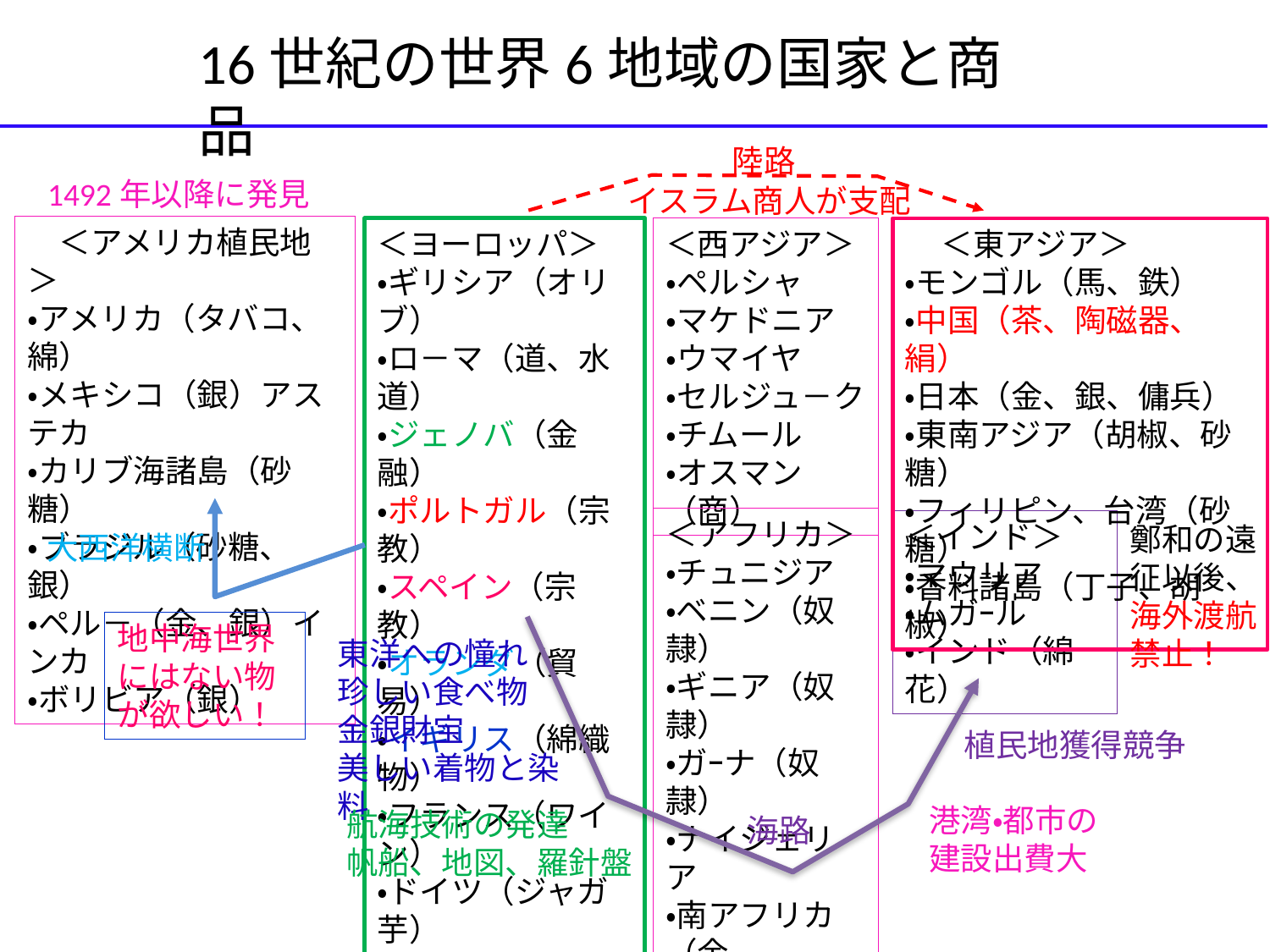

16世紀の世界6地域の国家と商品
陸路
1492年以降に発見

　＜アメリカ植民地＞
・アメリカ（タバコ、綿）
・メキシコ（銀）アステカ
・カリブ海諸島（砂糖）
・ブラジル（砂糖、銀）
・ペル－（金、銀）インカ
・ボリビア（銀）
＜ヨーロッパ＞
・ギリシア（オリブ）
・ロ－マ（道、水道）
・ジェノバ（金融）
・ポルトガル（宗教）
・スペイン（宗教）
・オランダ（貿易）
・イギリス（綿織物）
・フランス（ワイン）
・ドイツ（ジャガ芋）
＜西アジア＞
・ペルシャ
・マケドニア
・ウマイヤ
・セルジュ－ク
・チムール
・オスマン（商）
    ＜東アジア＞
・モンゴル（馬、鉄）
・中国（茶、陶磁器、絹）
・日本（金、銀、傭兵）
・東南アジア（胡椒、砂糖）
・フィリピン、台湾（砂糖）
・香料諸島（丁子、胡椒）
＜アフリカ＞
・チュニジア
・ベニン（奴隷）
・ギニア（奴隷）
・ガｰナ（奴隷）
・ナイジェリア
・南アフリカ（金
＜インド＞
・マウリア
・ムガｰル
・インド（綿花）

海路
イスラム商人が支配

鄭和の遠征以後、海外渡航禁止！
大西洋横断
地中海世界にはない物
が欲しい！
東洋への憧れ
珍しい食べ物
金銀財宝
美しい着物と染料
植民地獲得競争
港湾・都市の建設出費大
航海技術の発達
帆船、地図、羅針盤